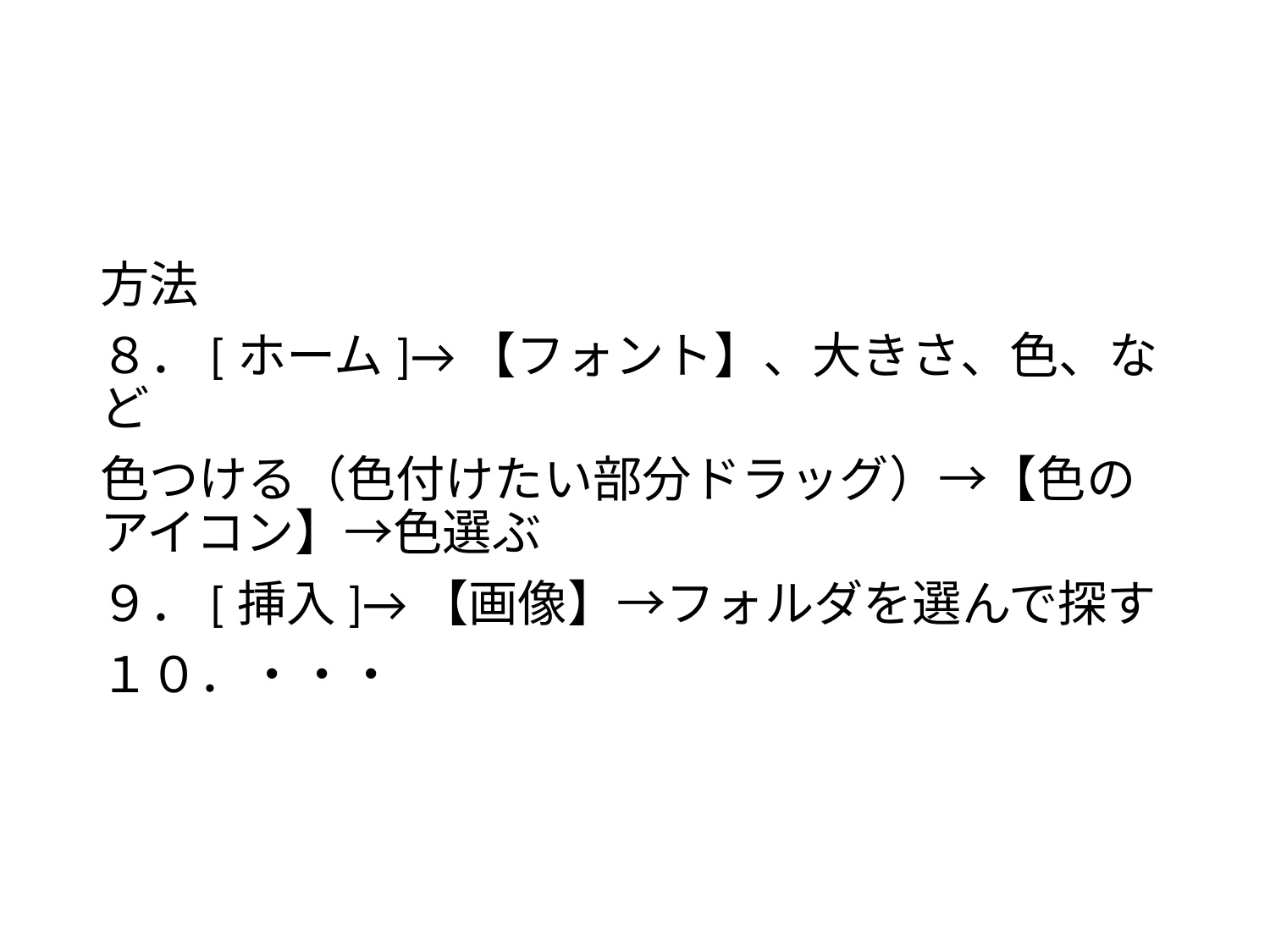

#
方法
８．[ホーム]→【フォント】、大きさ、色、など
色つける（色付けたい部分ドラッグ）→【色のアイコン】→色選ぶ
９．[挿入]→【画像】→フォルダを選んで探す
１０．・・・